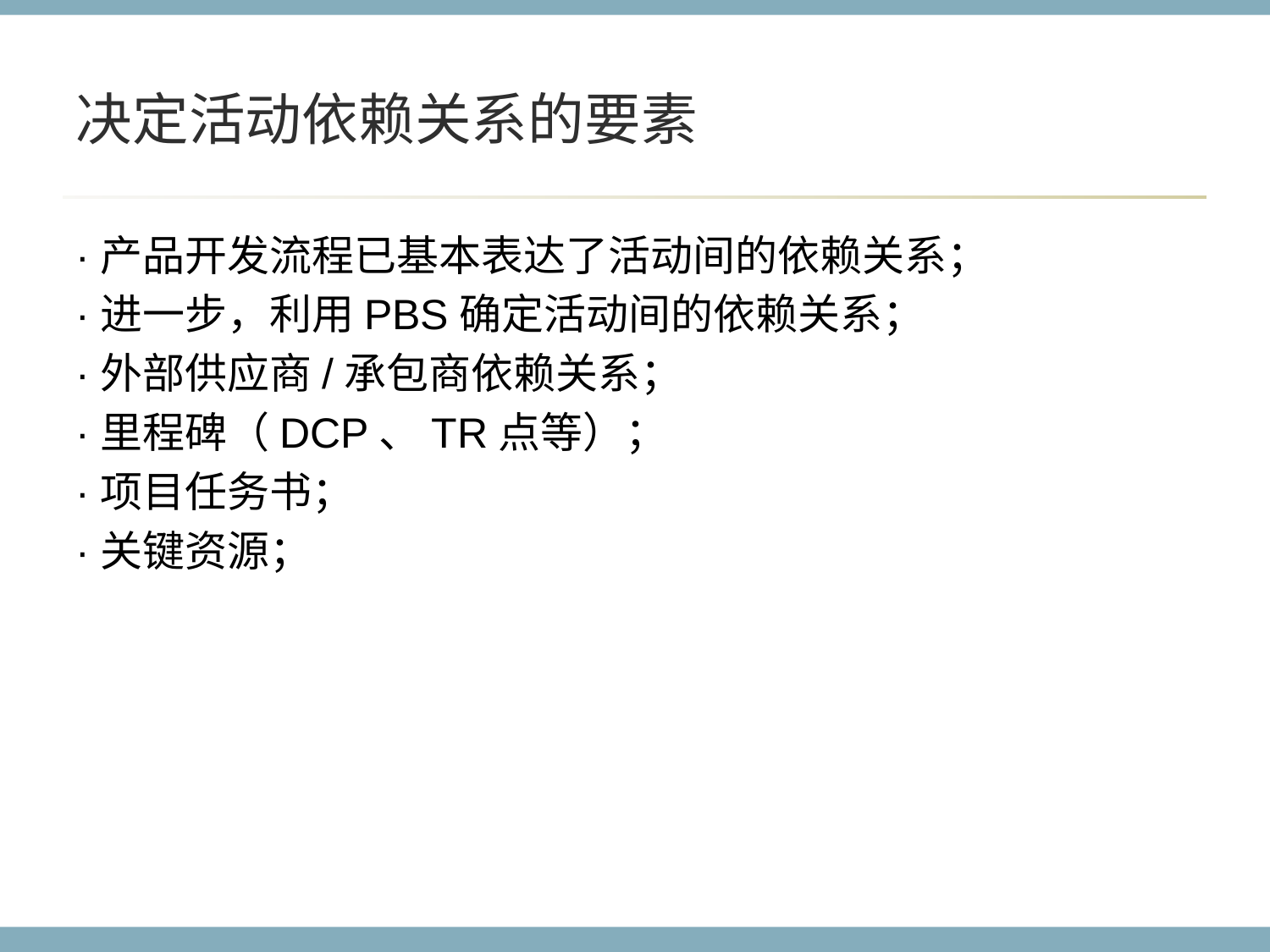

# 决定活动依赖关系的要素
·产品开发流程已基本表达了活动间的依赖关系；
·进一步，利用PBS确定活动间的依赖关系；
·外部供应商/承包商依赖关系；
·里程碑（DCP、TR点等）；
·项目任务书；
·关键资源；